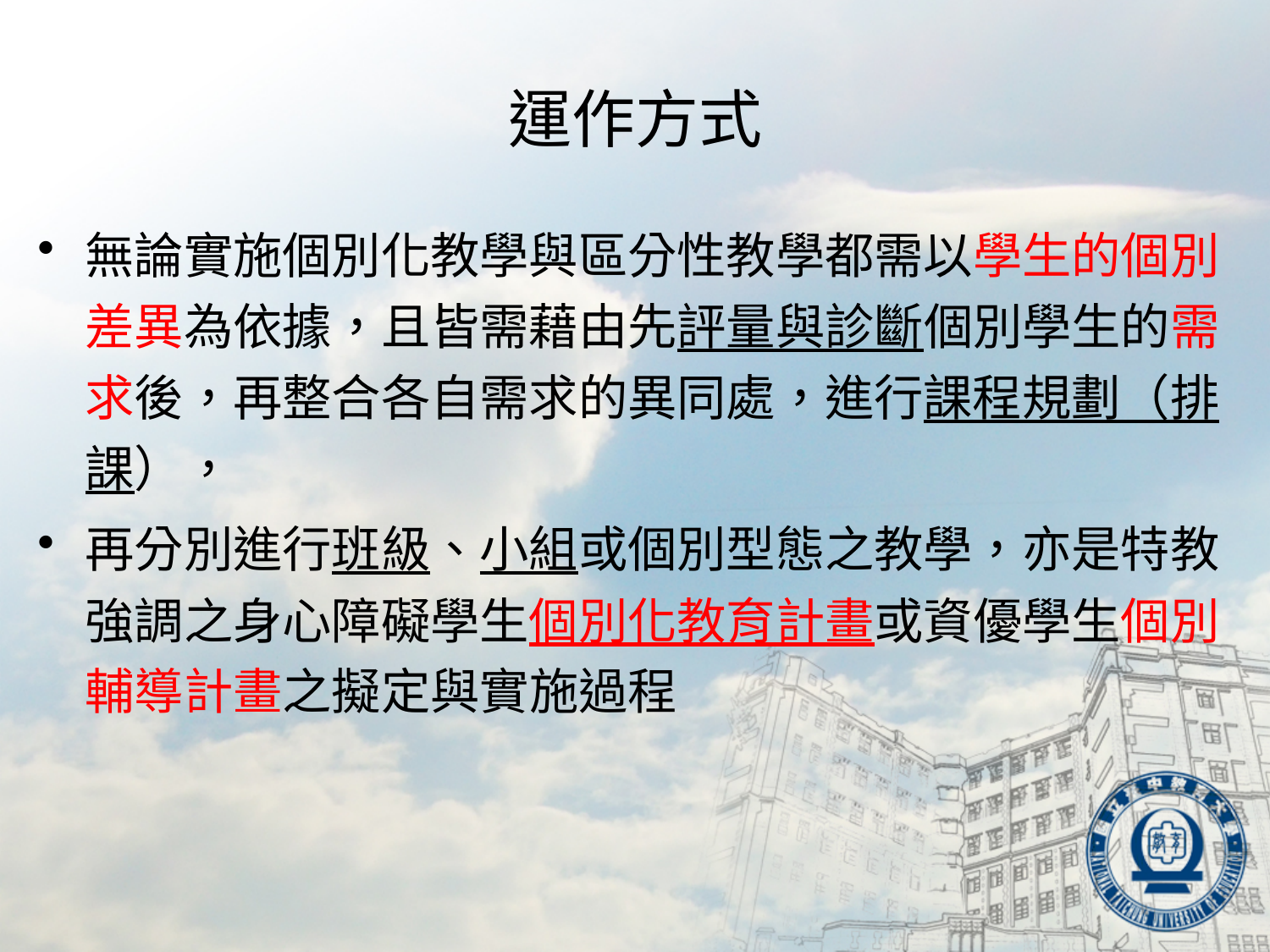

# 運作方式
無論實施個別化教學與區分性教學都需以學生的個別差異為依據，且皆需藉由先評量與診斷個別學生的需求後，再整合各自需求的異同處，進行課程規劃（排課），
再分別進行班級、小組或個別型態之教學，亦是特教強調之身心障礙學生個別化教育計畫或資優學生個別輔導計畫之擬定與實施過程